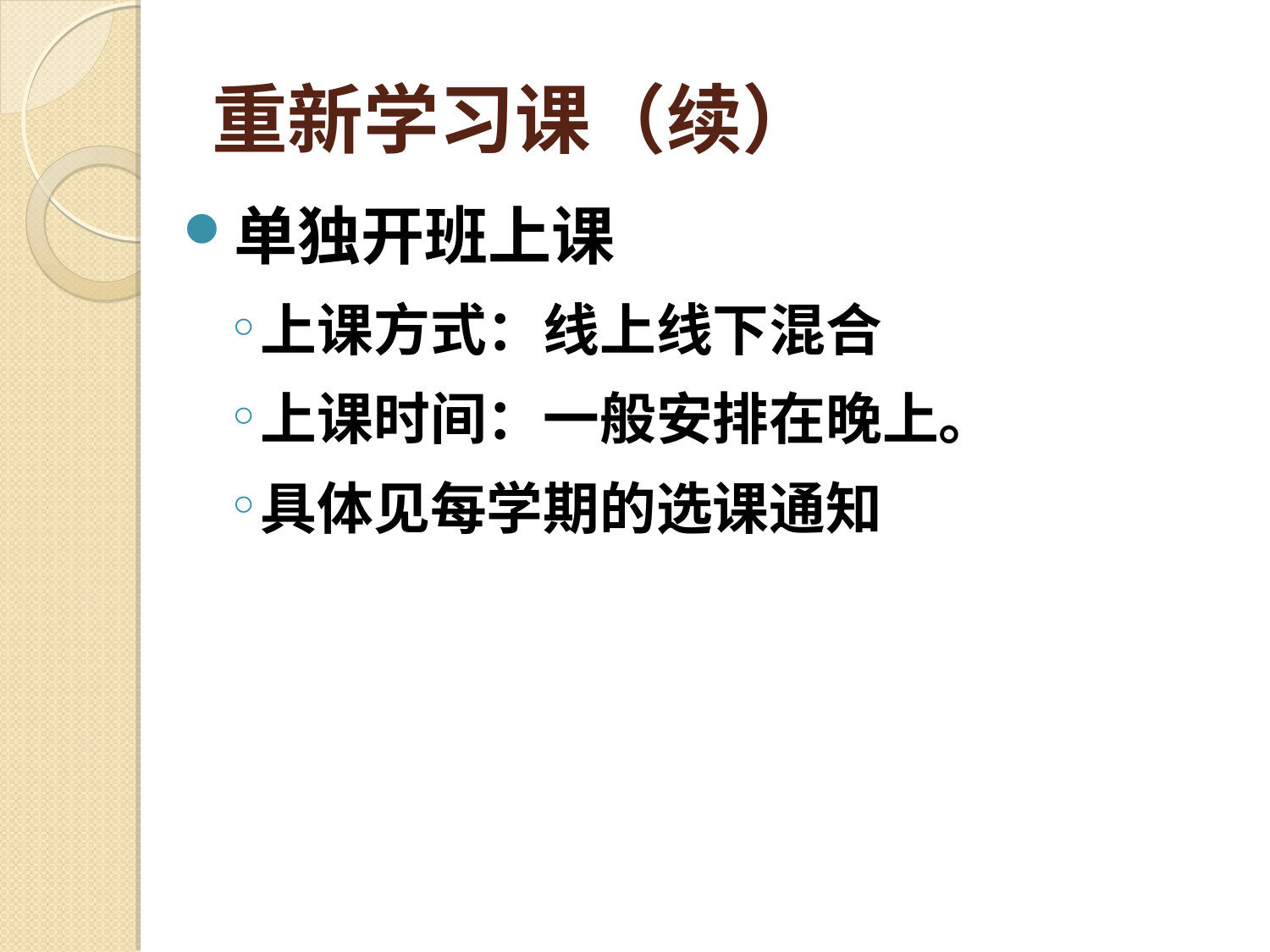

重新学习课（续）
单独开班上课
上课方式：线上线下混合
上课时间：一般安排在晚上。
具体见每学期的选课通知